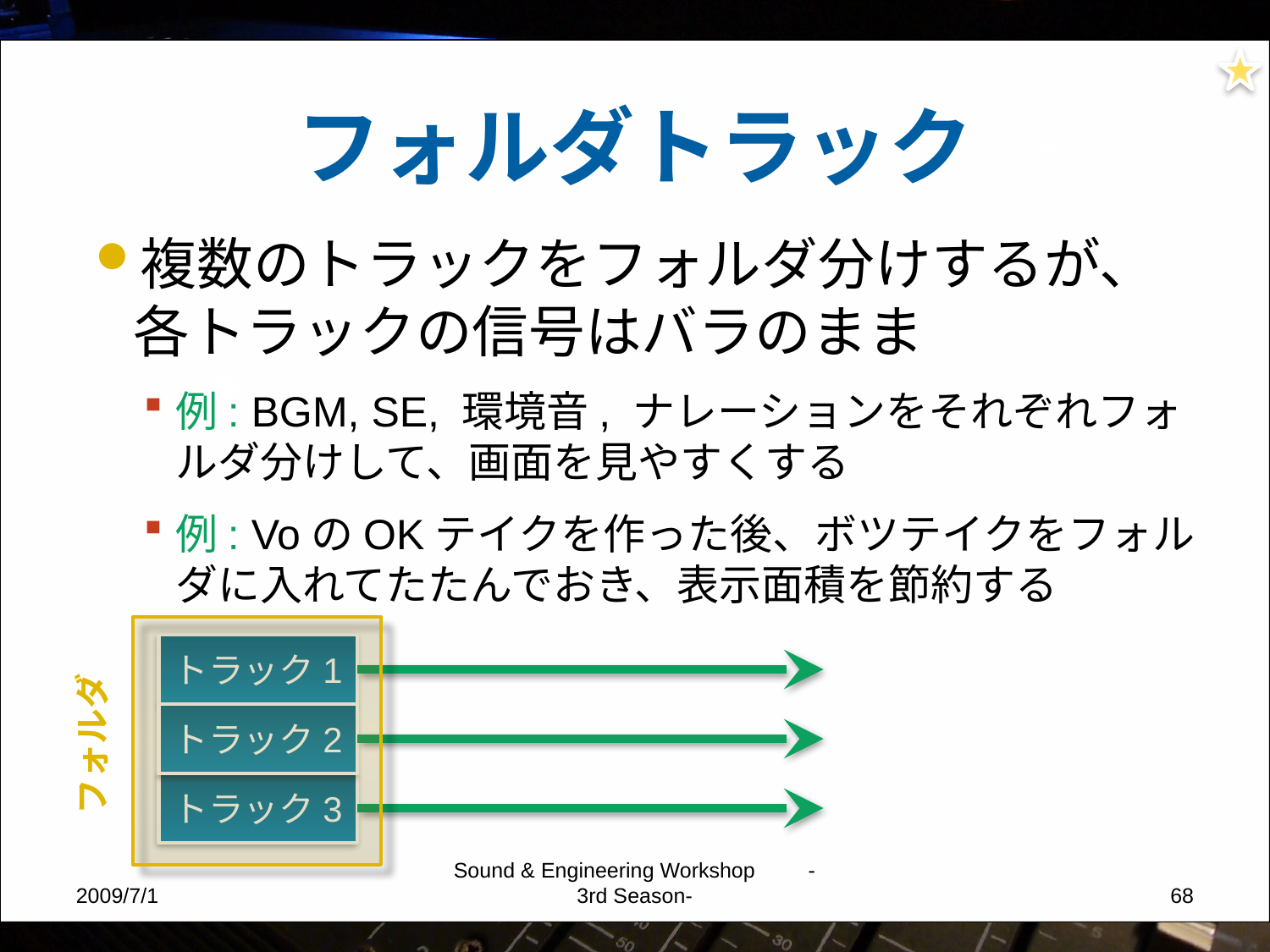

# フォルダトラック

複数のトラックをフォルダ分けするが、
各トラックの信号はバラのまま
例: BGM, SE, 環境音, ナレーションをそれぞれフォルダ分けして、画面を見やすくする
例: VoのOKテイクを作った後、ボツテイクをフォルダに入れてたたんでおき、表示面積を節約する

トラック1
トラック2
フォルダ
トラック3
2009/7/1
Sound & Engineering Workshop         -3rd Season-
68